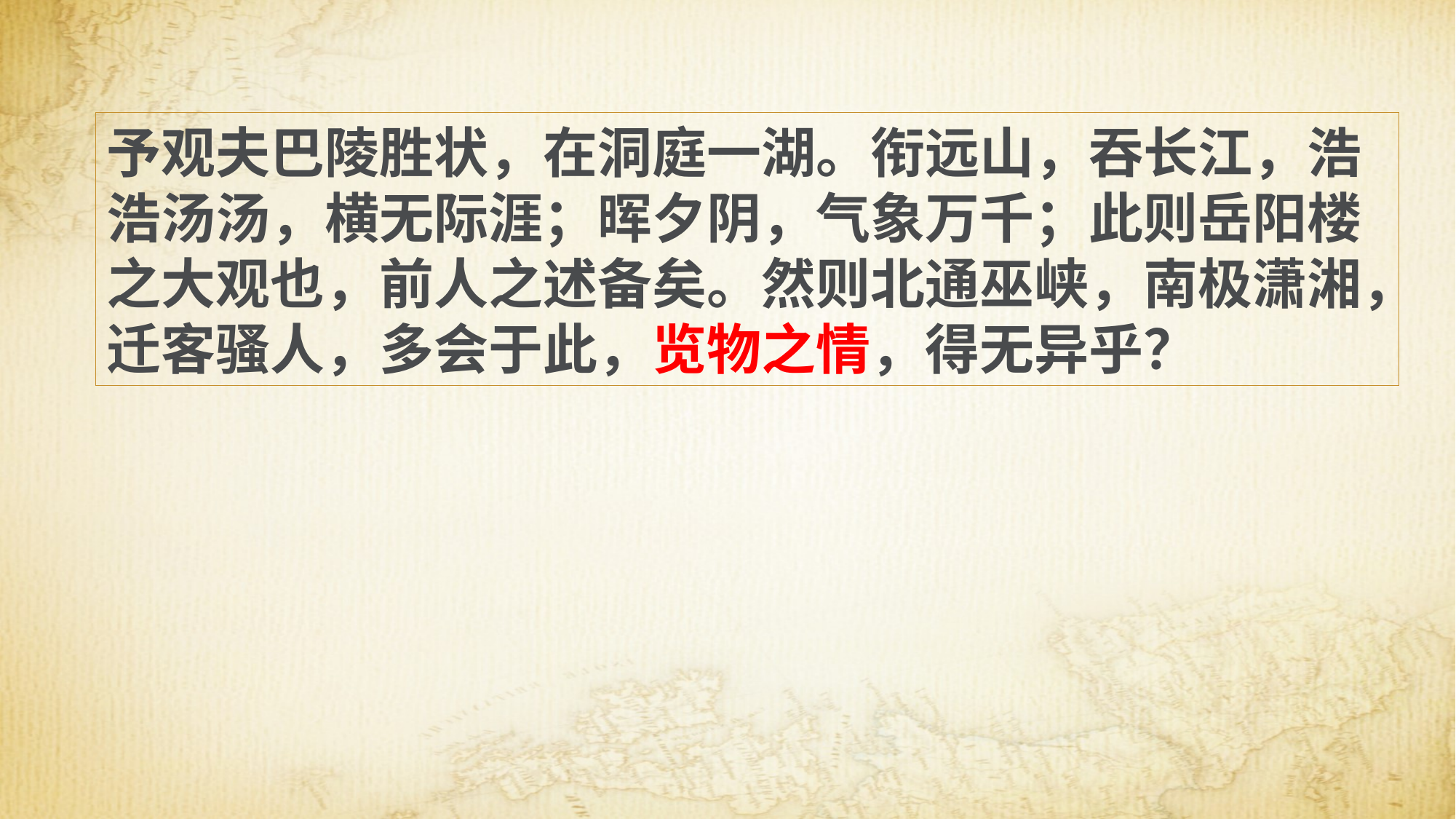

予观夫巴陵胜状，在洞庭一湖。衔远山，吞长江，浩浩汤汤，横无际涯；晖夕阴，气象万千；此则岳阳楼之大观也，前人之述备矣。然则北通巫峡，南极潇湘，迁客骚人，多会于此，览物之情，得无异乎？